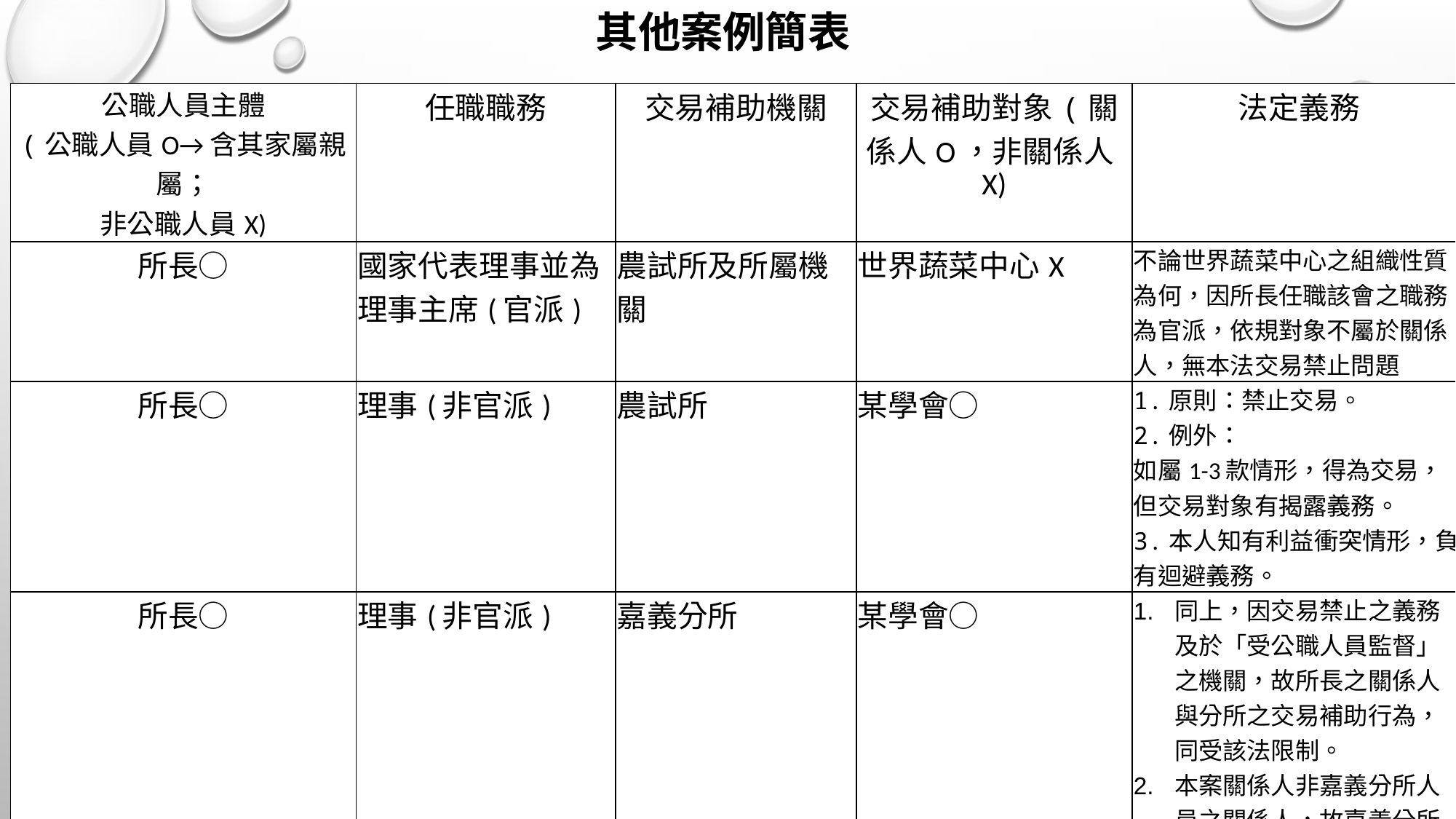

其他案例簡表
| 公職人員主體 (公職人員O→含其家屬親屬； 非公職人員X) | 任職職務 | 交易補助機關 | 交易補助對象(關係人O，非關係人X) | 法定義務 |
| --- | --- | --- | --- | --- |
| 所長○ | 國家代表理事並為理事主席(官派) | 農試所及所屬機關 | 世界蔬菜中心X | 不論世界蔬菜中心之組織性質為何，因所長任職該會之職務為官派，依規對象不屬於關係人，無本法交易禁止問題 |
| 所長○ | 理事(非官派) | 農試所 | 某學會○ | 1.原則：禁止交易。 2.例外： 如屬1-3款情形，得為交易，但交易對象有揭露義務。 3.本人知有利益衝突情形，負有迴避義務。 |
| 所長○ | 理事(非官派) | 嘉義分所 | 某學會○ | 同上，因交易禁止之義務及於「受公職人員監督」之機關，故所長之關係人與分所之交易補助行為，同受該法限制。 本案關係人非嘉義分所人員之關係人，故嘉義分所相關人員無迴避問題；惟如相關程序涉及本所所長之決策，所長仍有迴避義務。 |